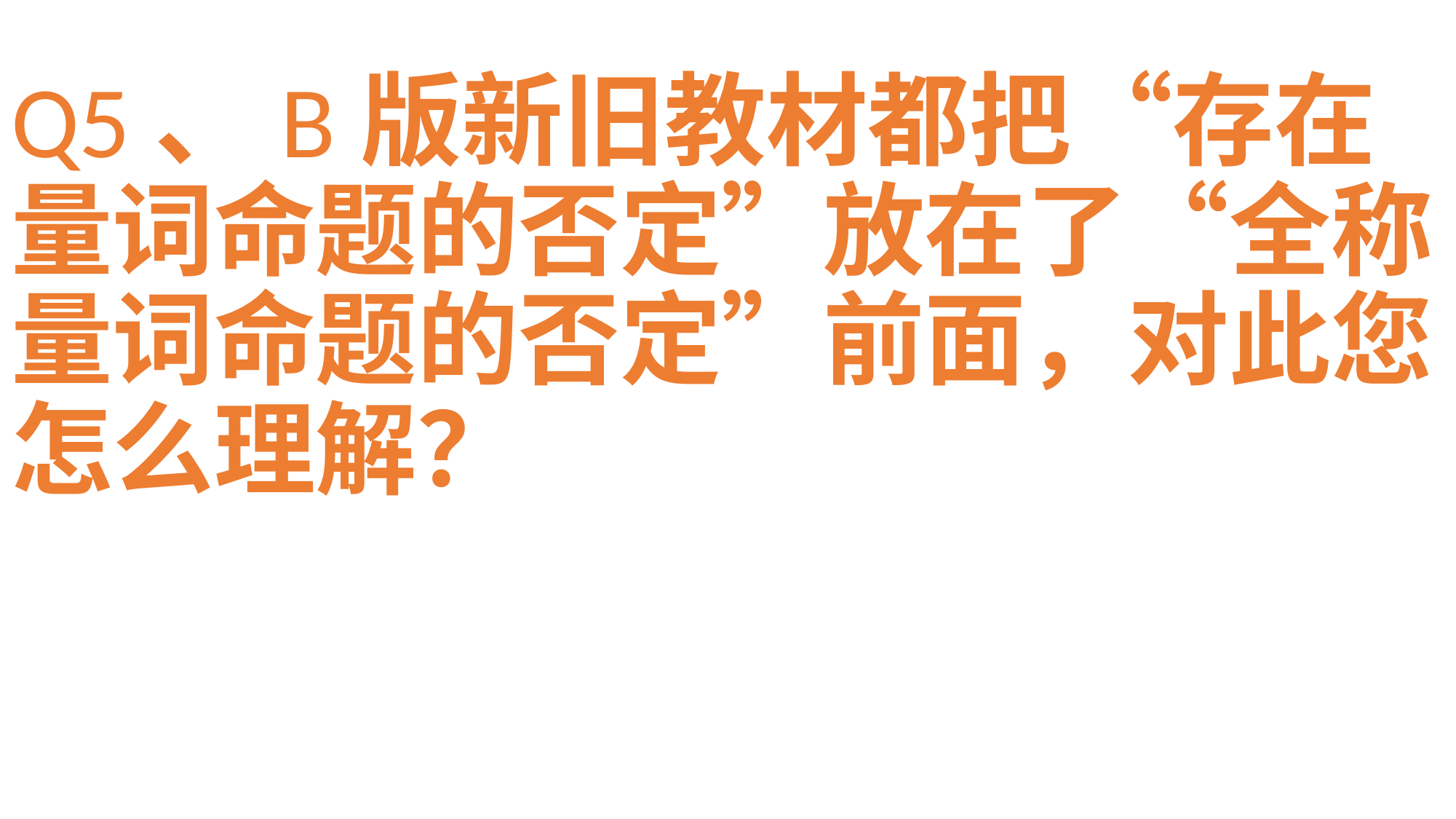

# Q5、B版新旧教材都把“存在量词命题的否定”放在了“全称量词命题的否定”前面，对此您怎么理解？